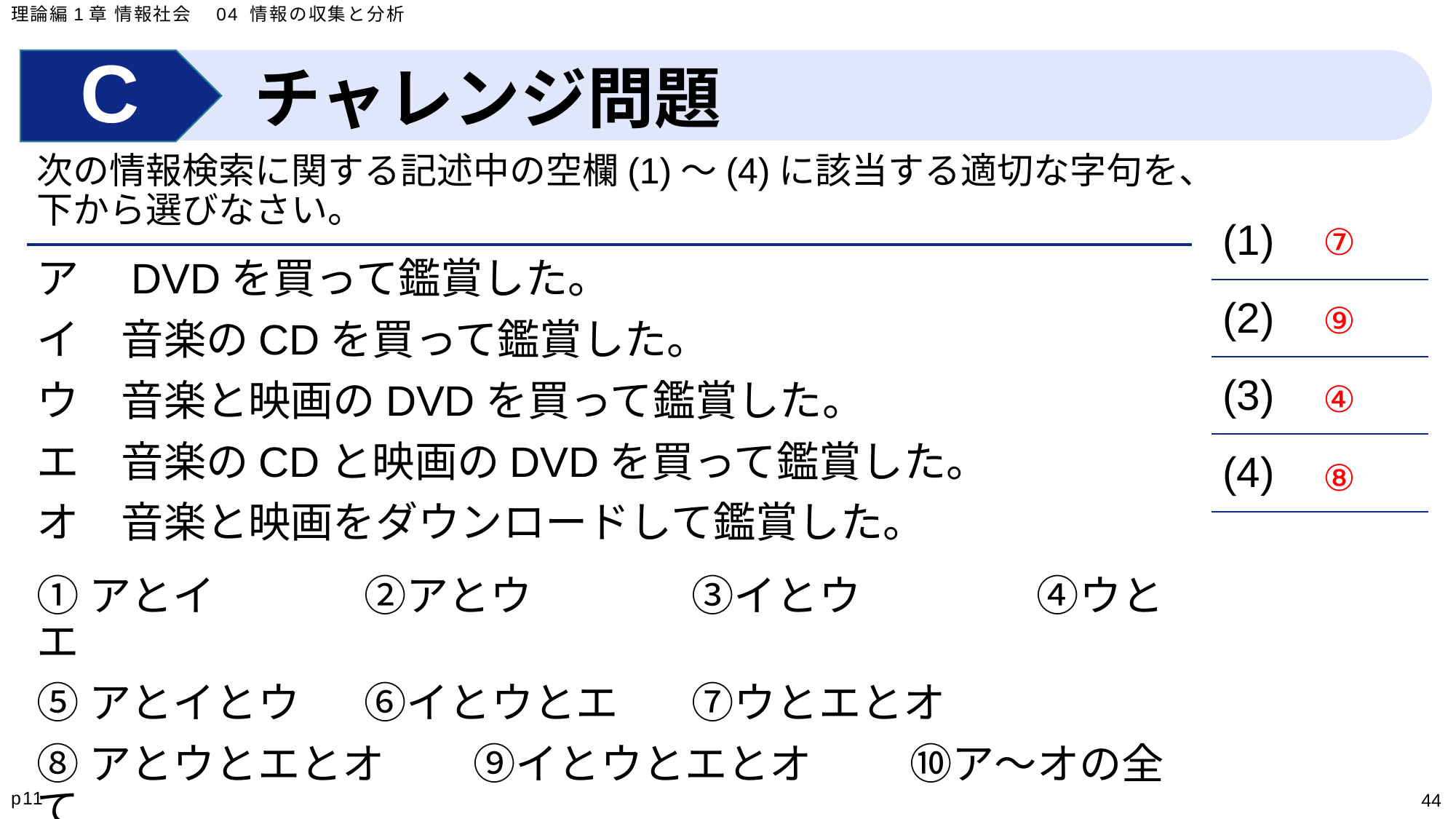

理論編1章 情報社会　04 情報の収集と分析
チャレンジ問題
次の情報検索に関する記述中の空欄(1)～(4)に該当する適切な字句を、下から選びなさい。
| (1) |
| --- |
| (2) |
| (3) |
| (4) |
⑦
ア　DVDを買って鑑賞した。
イ　音楽のCDを買って鑑賞した。
ウ　音楽と映画のDVDを買って鑑賞した。
エ　音楽のCDと映画のDVDを買って鑑賞した。
オ　音楽と映画をダウンロードして鑑賞した。
①アとイ		②アとウ		③イとウ	　　　④ウとエ
⑤アとイとウ	⑥イとウとエ	⑦ウとエとオ
⑧アとウとエとオ	⑨イとウとエとオ	⑩ア～オの全て
(高崎健康福祉大学)
⑨
④
⑧
p11
44